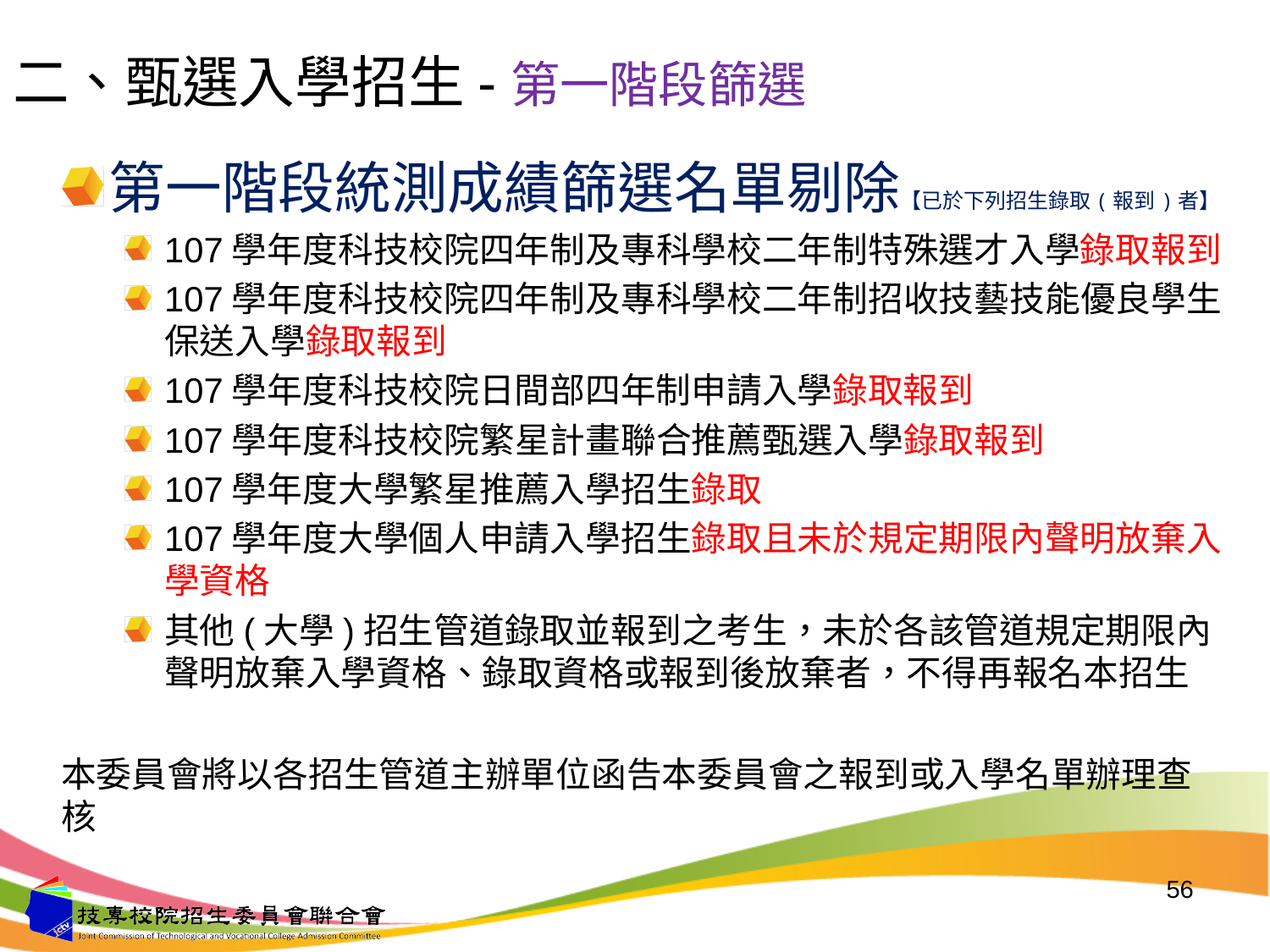

# 二、甄選入學招生-第一階段篩選
第一階段統測成績篩選名單剔除【已於下列招生錄取(報到)者】
107學年度科技校院四年制及專科學校二年制特殊選才入學錄取報到
107學年度科技校院四年制及專科學校二年制招收技藝技能優良學生保送入學錄取報到
107學年度科技校院日間部四年制申請入學錄取報到
107學年度科技校院繁星計畫聯合推薦甄選入學錄取報到
107學年度大學繁星推薦入學招生錄取
107學年度大學個人申請入學招生錄取且未於規定期限內聲明放棄入學資格
其他(大學)招生管道錄取並報到之考生，未於各該管道規定期限內聲明放棄入學資格、錄取資格或報到後放棄者，不得再報名本招生

本委員會將以各招生管道主辦單位函告本委員會之報到或入學名單辦理查核
56